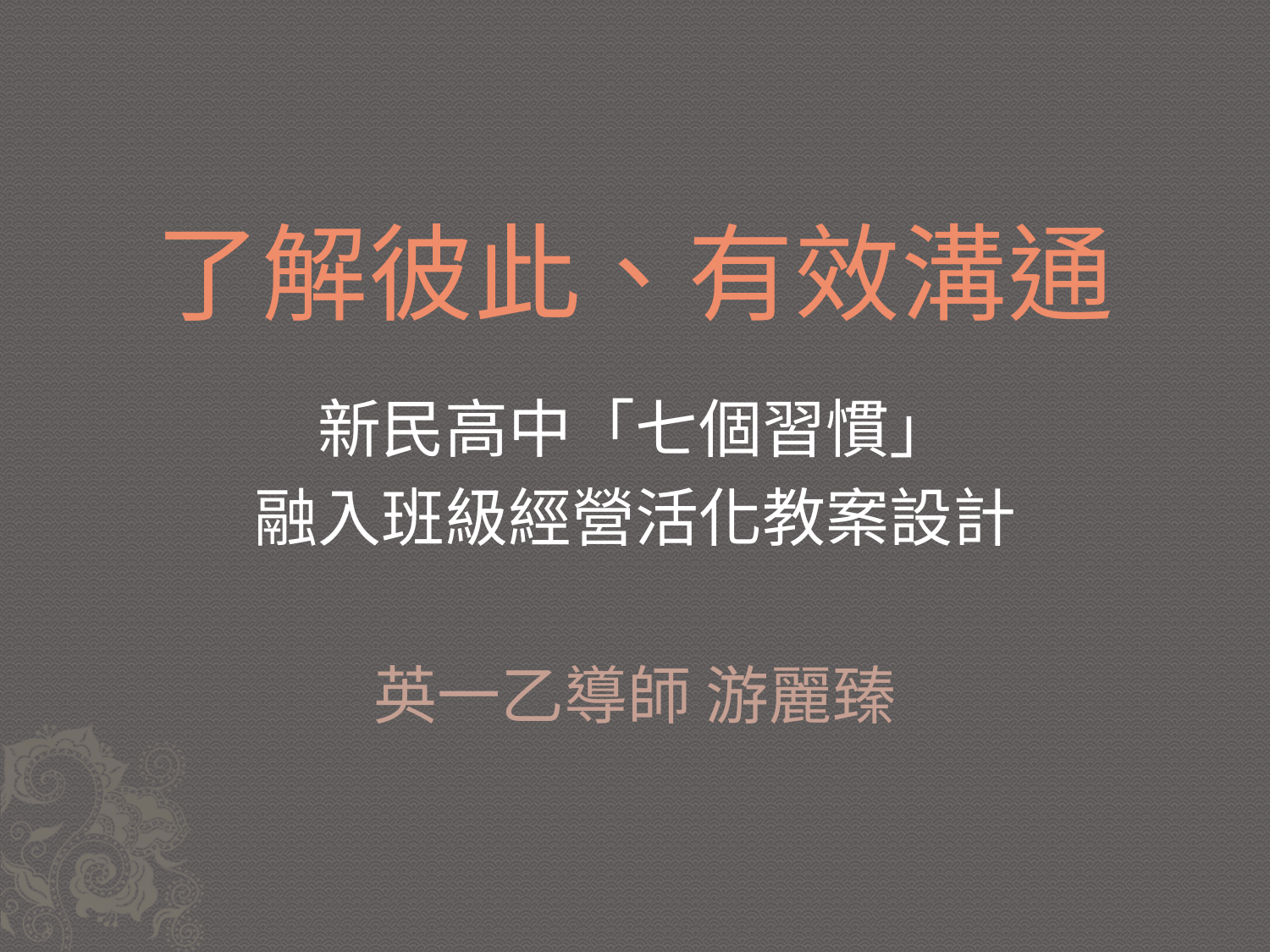

# 了解彼此、有效溝通
新民高中「七個習慣」
融入班級經營活化教案設計

英一乙導師 游麗臻